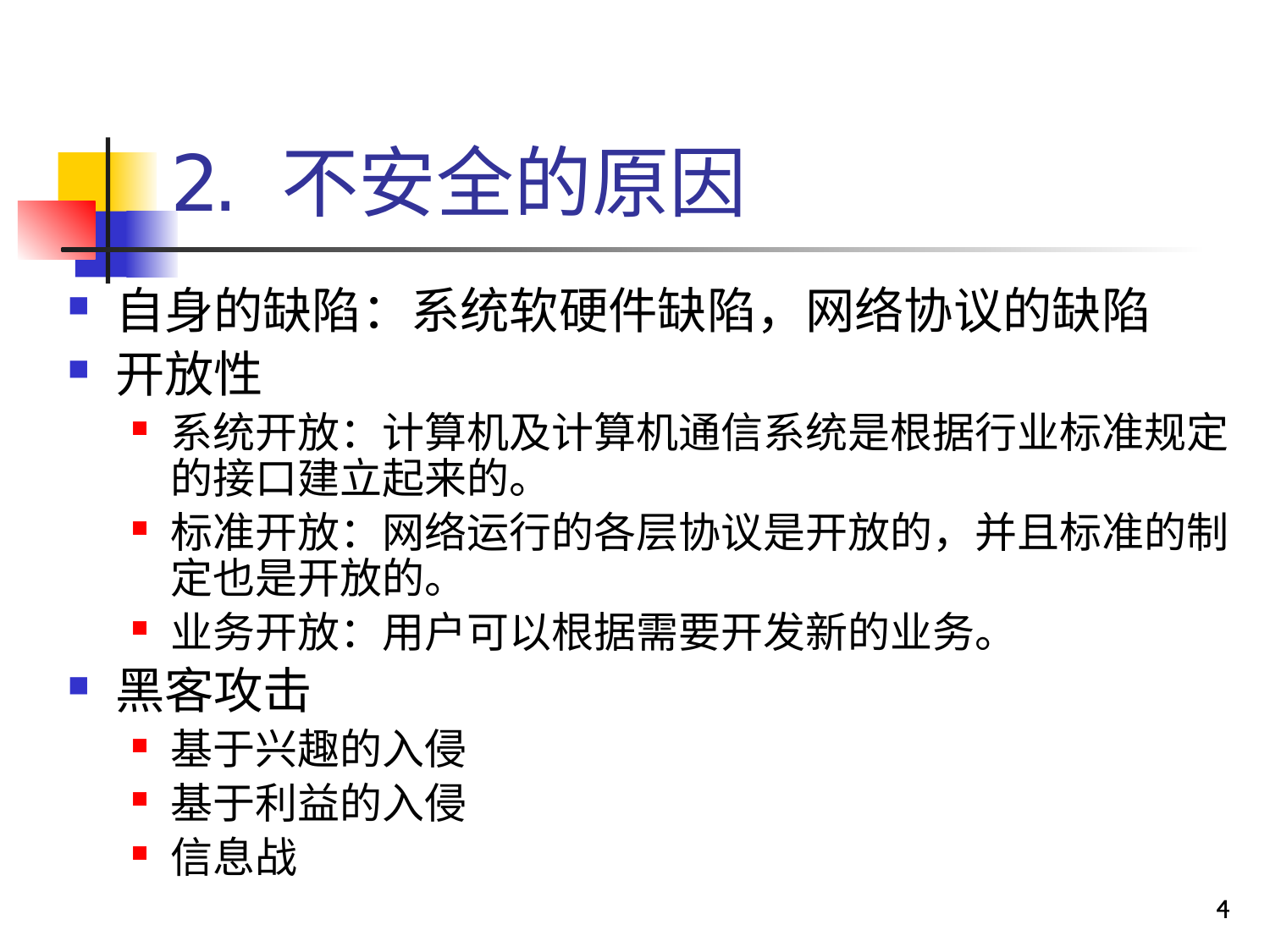

# 2. 不安全的原因
自身的缺陷：系统软硬件缺陷，网络协议的缺陷
开放性
系统开放：计算机及计算机通信系统是根据行业标准规定的接口建立起来的。
标准开放：网络运行的各层协议是开放的，并且标准的制定也是开放的。
业务开放：用户可以根据需要开发新的业务。
黑客攻击
基于兴趣的入侵
基于利益的入侵
信息战

4